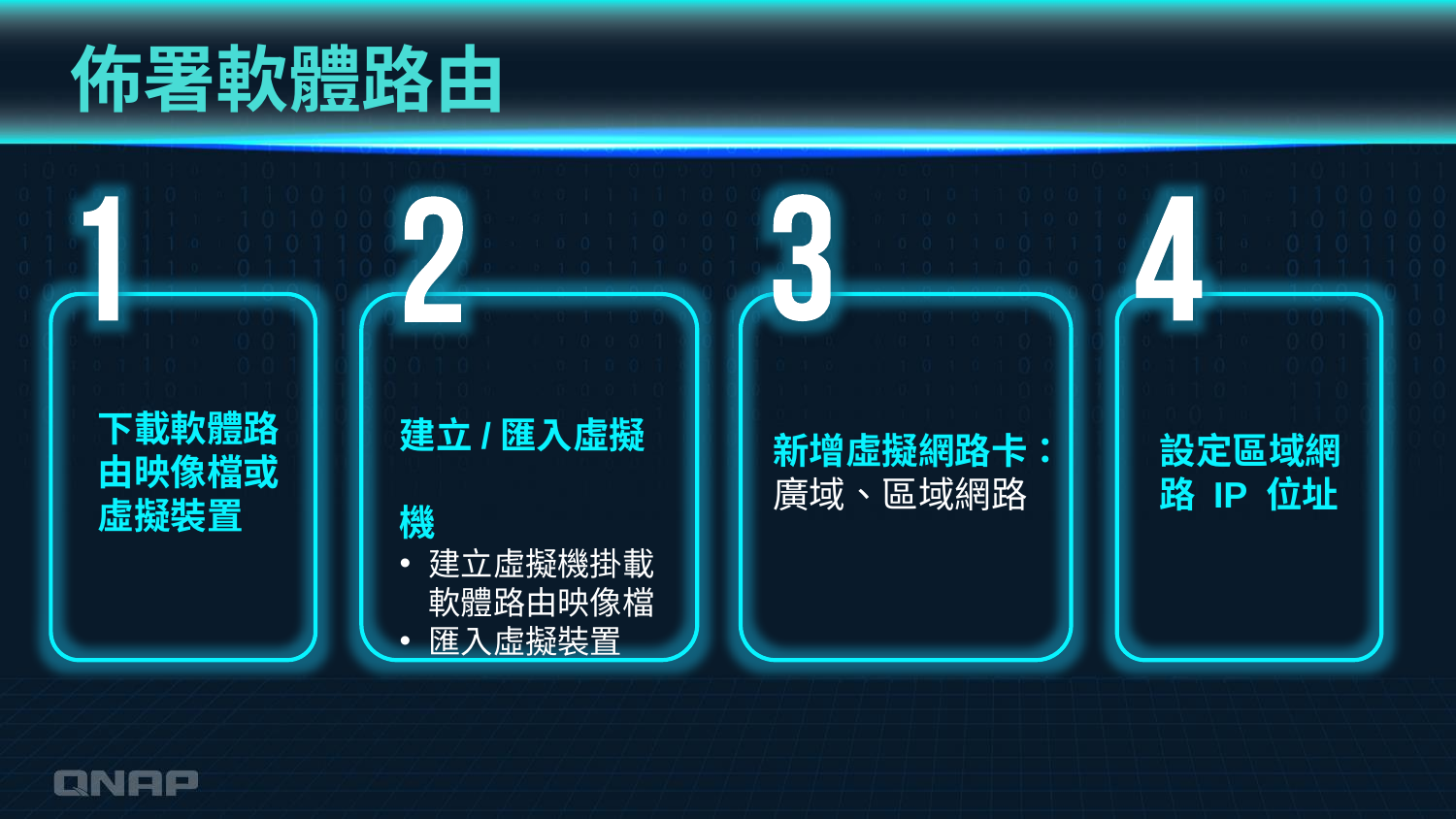

# 佈署軟體路由

建立/匯入虛擬機
建立虛擬機掛載軟體路由映像檔
匯入虛擬裝置
下載軟體路由映像檔或虛擬裝置
新增虛擬網路卡：
廣域、區域網路
設定區域網路 IP 位址
Download router software image or virtual appliance
Create/Import VM
Create a VM and mount the router software image
Import VM from a virtual appliance
Add virtual network interfaces for WAN/LAN (optional)
Setup a LAN interface IP address